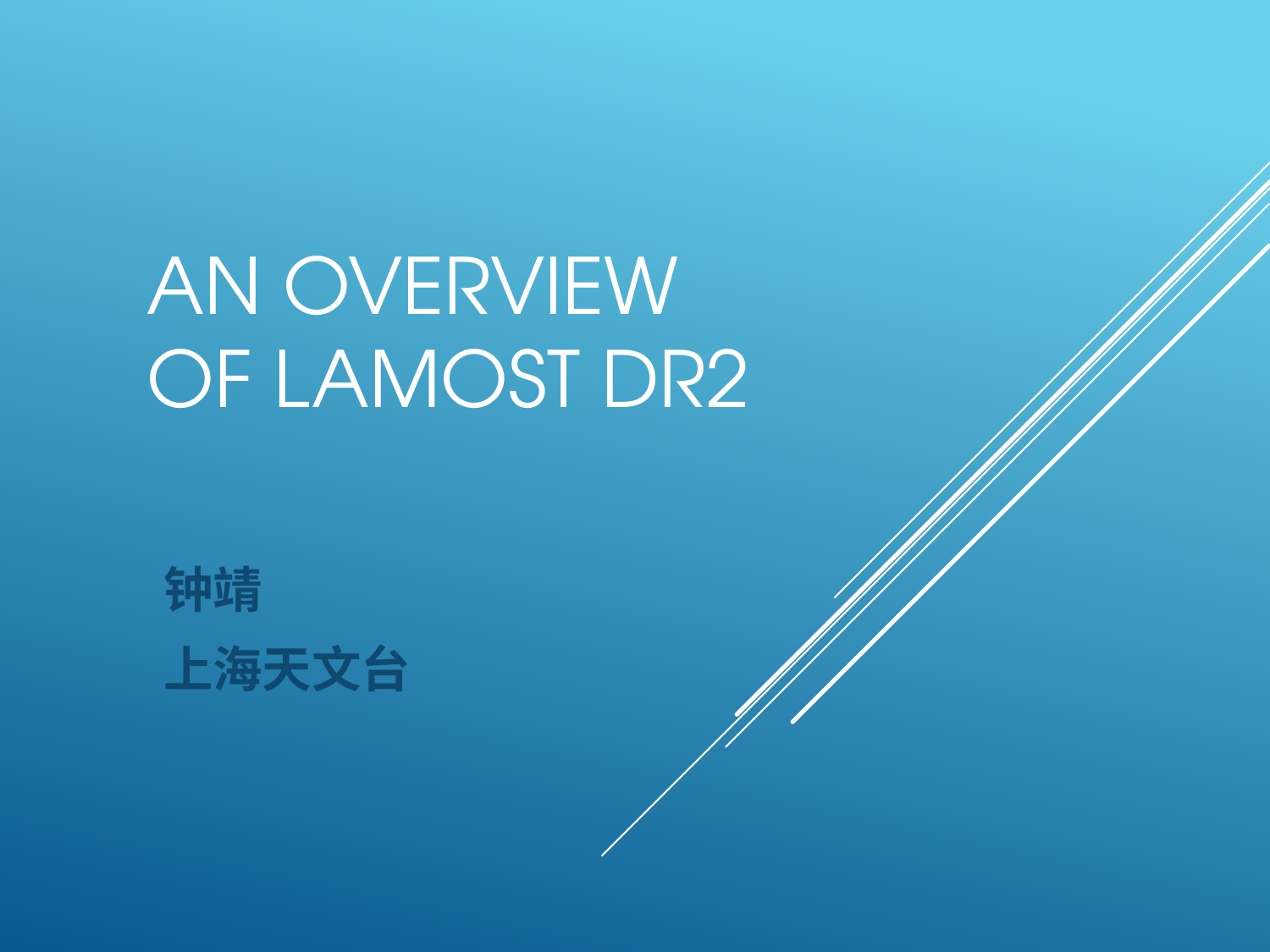

# An Overview of LAMOST DR2
钟靖
上海天文台